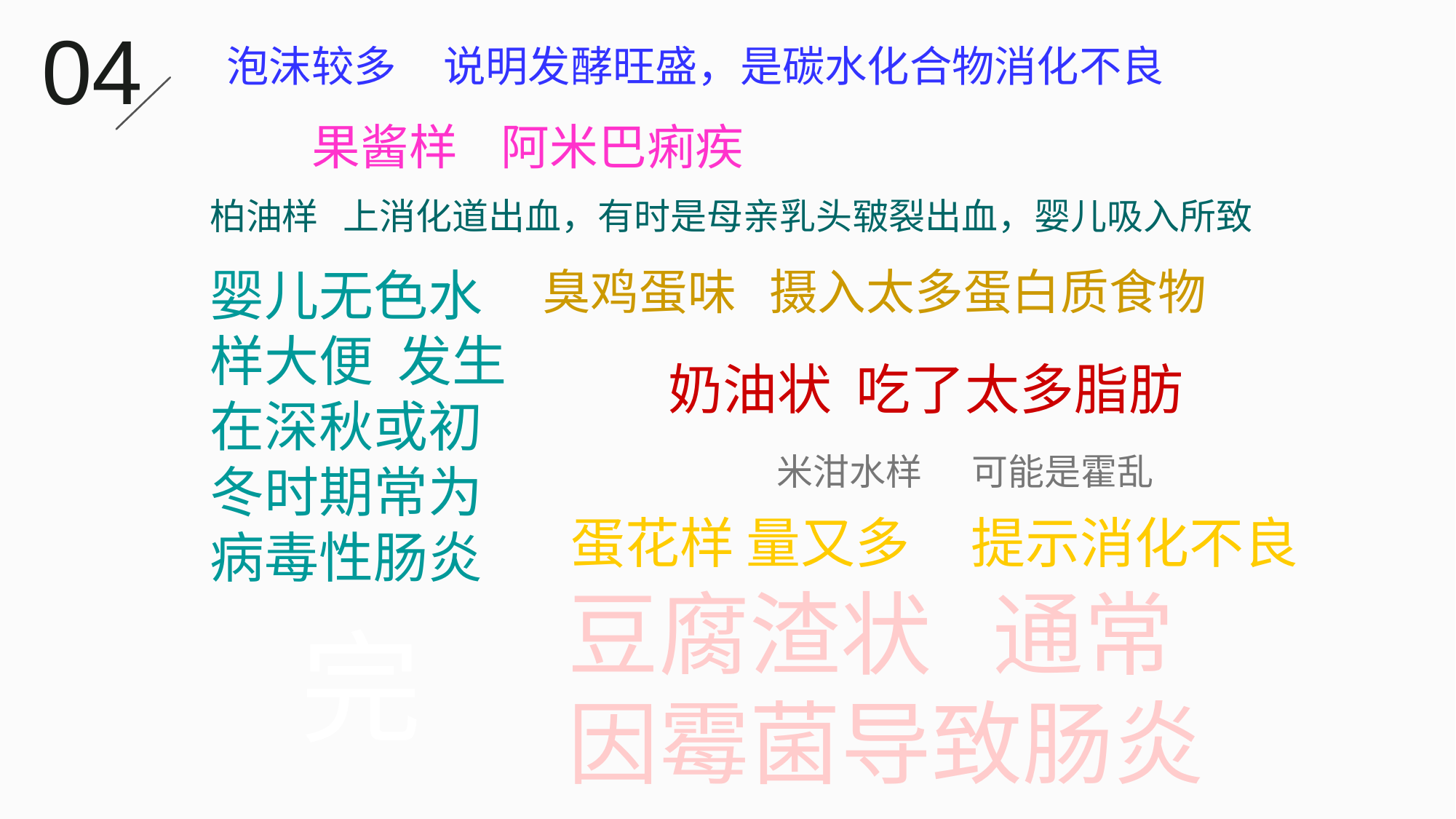

04
泡沫较多     说明发酵旺盛，是碳水化合物消化不良
果酱样    阿米巴痢疾
柏油样   上消化道出血，有时是母亲乳头皲裂出血，婴儿吸入所致
婴儿无色水样大便  发生在深秋或初冬时期常为病毒性肠炎
臭鸡蛋味   摄入太多蛋白质食物
奶油状  吃了太多脂肪
米泔水样      可能是霍乱
蛋花样 量又多     提示消化不良
豆腐渣状   通常因霉菌导致肠炎
完